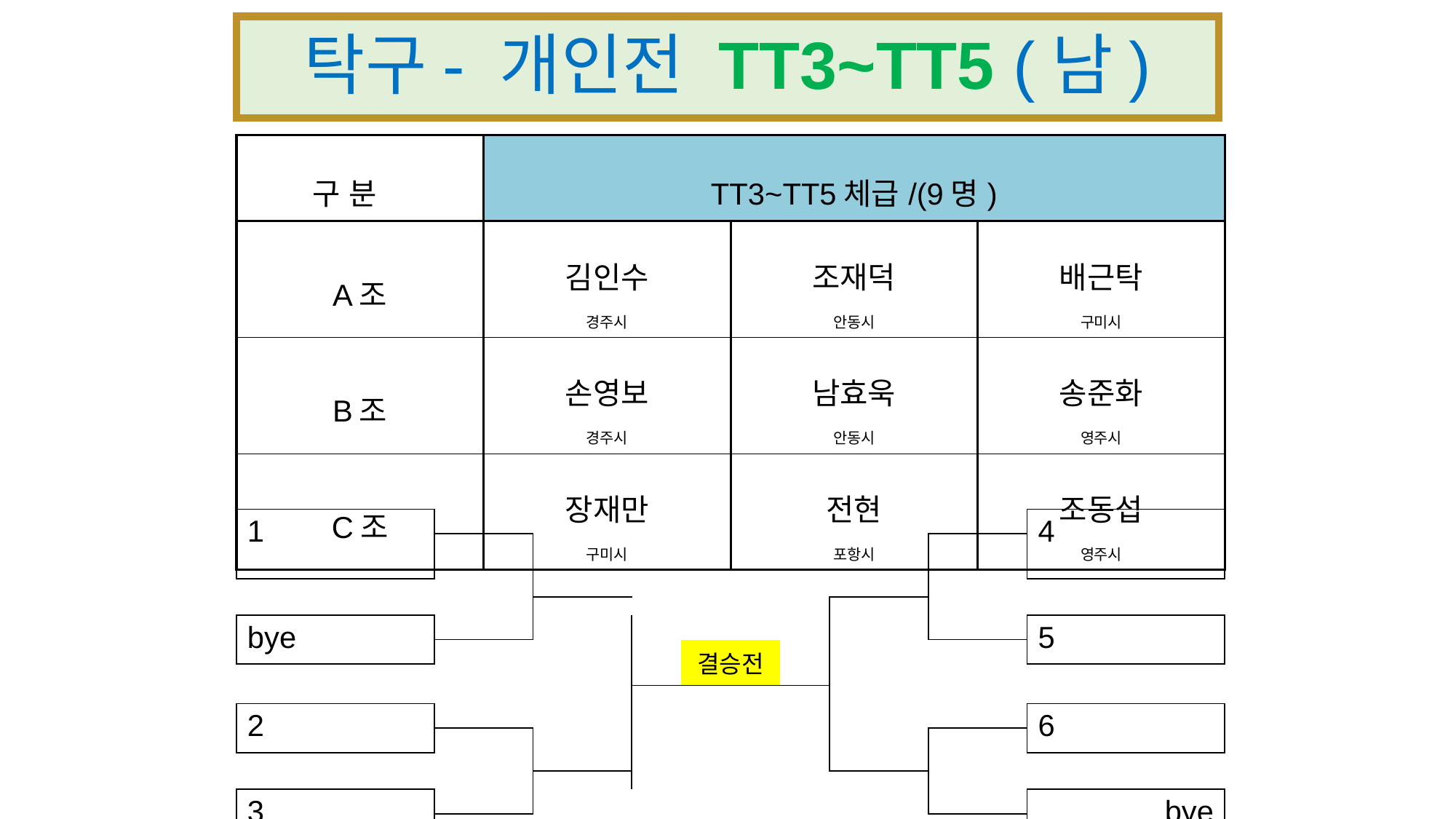

# 탁구- 개인전 TT3~TT5 (남)
| 구 분 | TT3~TT5체급/(9명) |  |  |
| --- | --- | --- | --- |
| A조 | 김인수 경주시 | 조재덕 안동시 | 배근탁 구미시 |
| B조 | 손영보 경주시 | 남효욱 안동시 | 송준화 영주시 |
| C조 | 장재만 구미시 | 전현 포항시 | 조동섭 영주시 |
| 1 |  |  |  |  |  |  |  |  |  | 4 |  |
| --- | --- | --- | --- | --- | --- | --- | --- | --- | --- | --- | --- |
|  |  |  |  |  |  |  |  |  |  |  |  |
|  |  |  |  |  |  |  |  |  |  |  |  |
|  |  |  |  |  |  |  |  |  |  |  |  |
| bye |  |  |  |  |  |  |  |  |  | 5 |  |
|  |  |  |  |  | 결승전 |  |  |  |  |  |  |
|  |  |  |  |  |  |  |  |  |  |  |  |
|  |  |  |  |  |  |  |  |  |  |  |  |
| 2 |  |  |  |  |  |  |  |  |  | 6 |  |
|  |  |  |  |  |  |  |  |  |  |  |  |
|  |  |  |  |  |  |  |  |  |  |  |  |
|  |  |  |  |  |  |  |  |  |  |  |  |
| 3 |  |  |  |  |  |  |  |  |  | bye |  |
|  |  |  |  |  |  |  |  |  |  |  |  |